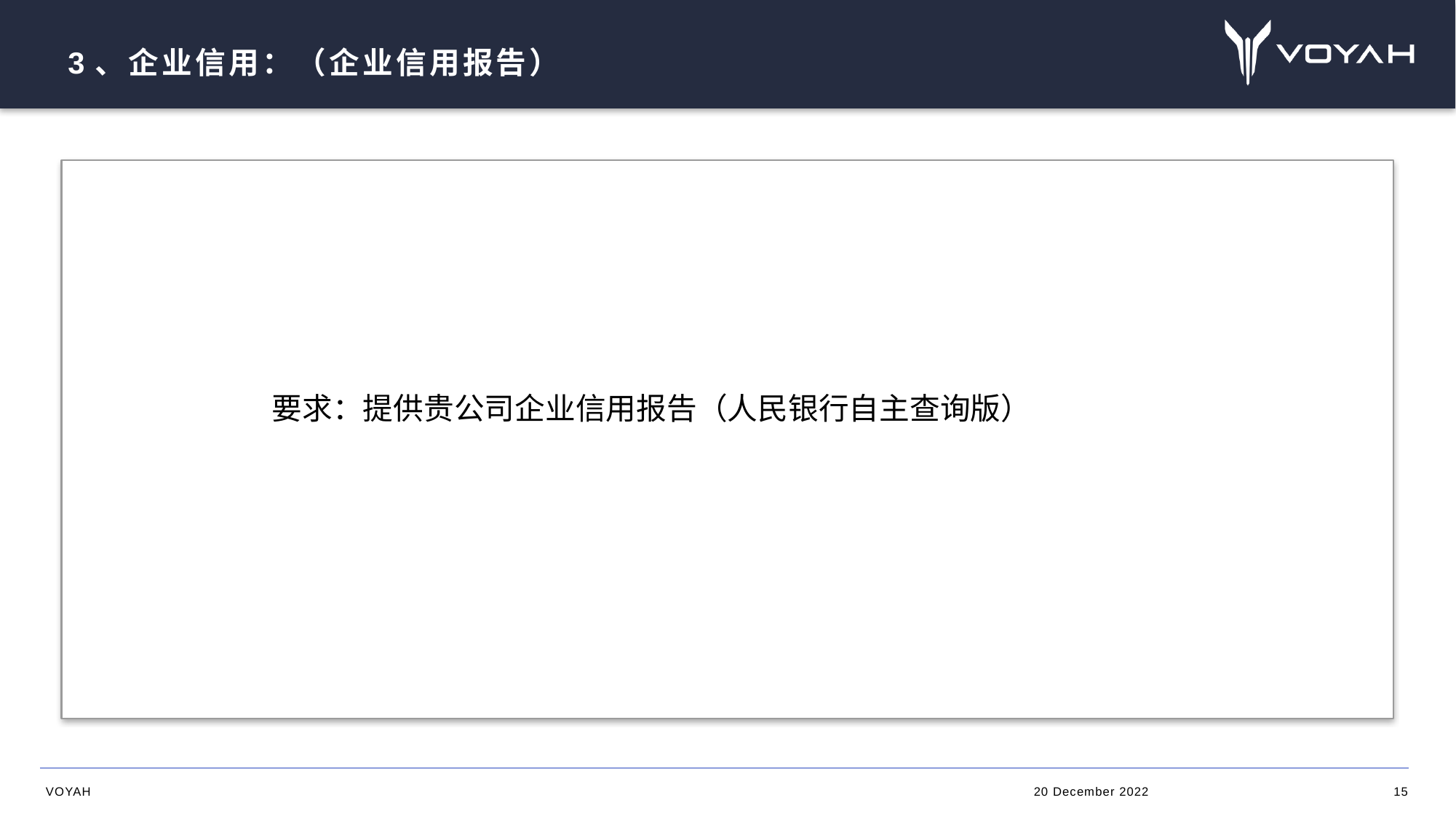

# 3、企业信用：（企业信用报告）

要求：提供贵公司企业信用报告（人民银行自主查询版）